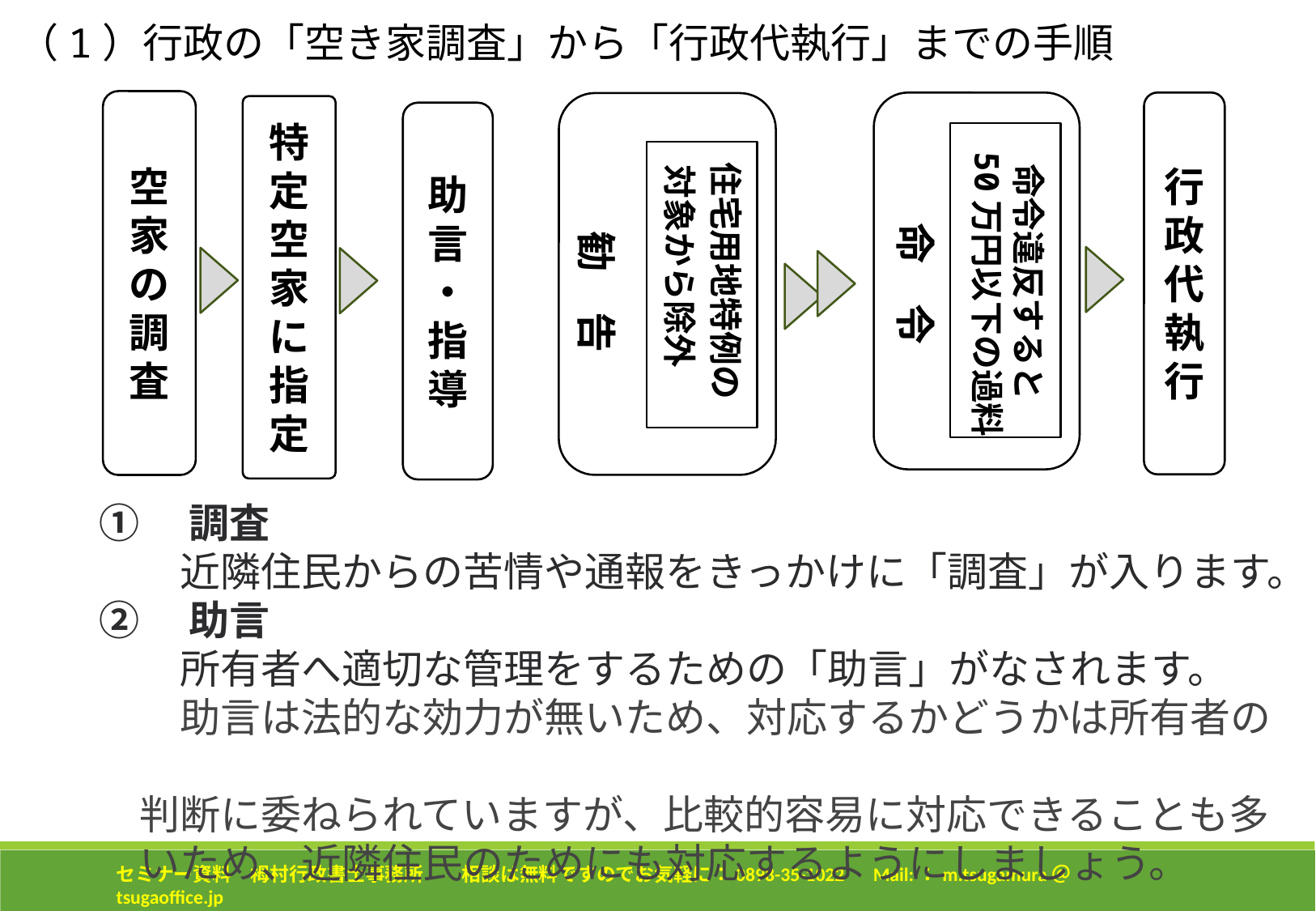

（1）行政の「空き家調査」から「行政代執行」までの手順
空家の調査
行政代執行

特定空家に指定
助言
・
指導

50万円以下の過料
住宅用地特例の
命令違反すると
対象から除外
　命　令
　勧　告

➀　調査
　　近隣住民からの苦情や通報をきっかけに「調査」が入ります。
②　助言
　　所有者へ適切な管理をするための「助言」がなされます。
　　助言は法的な効力が無いため、対応するかどうかは所有者の
　判断に委ねられていますが、比較的容易に対応できることも多
　いため、近隣住民のためにも対応するようにしましょう。
セミナー資料　栂村行政書士事務所　　相談は無料ですのでお気軽に：0898-35-1022　Mail:：m.tsugamura＠tsugaoffice.jp